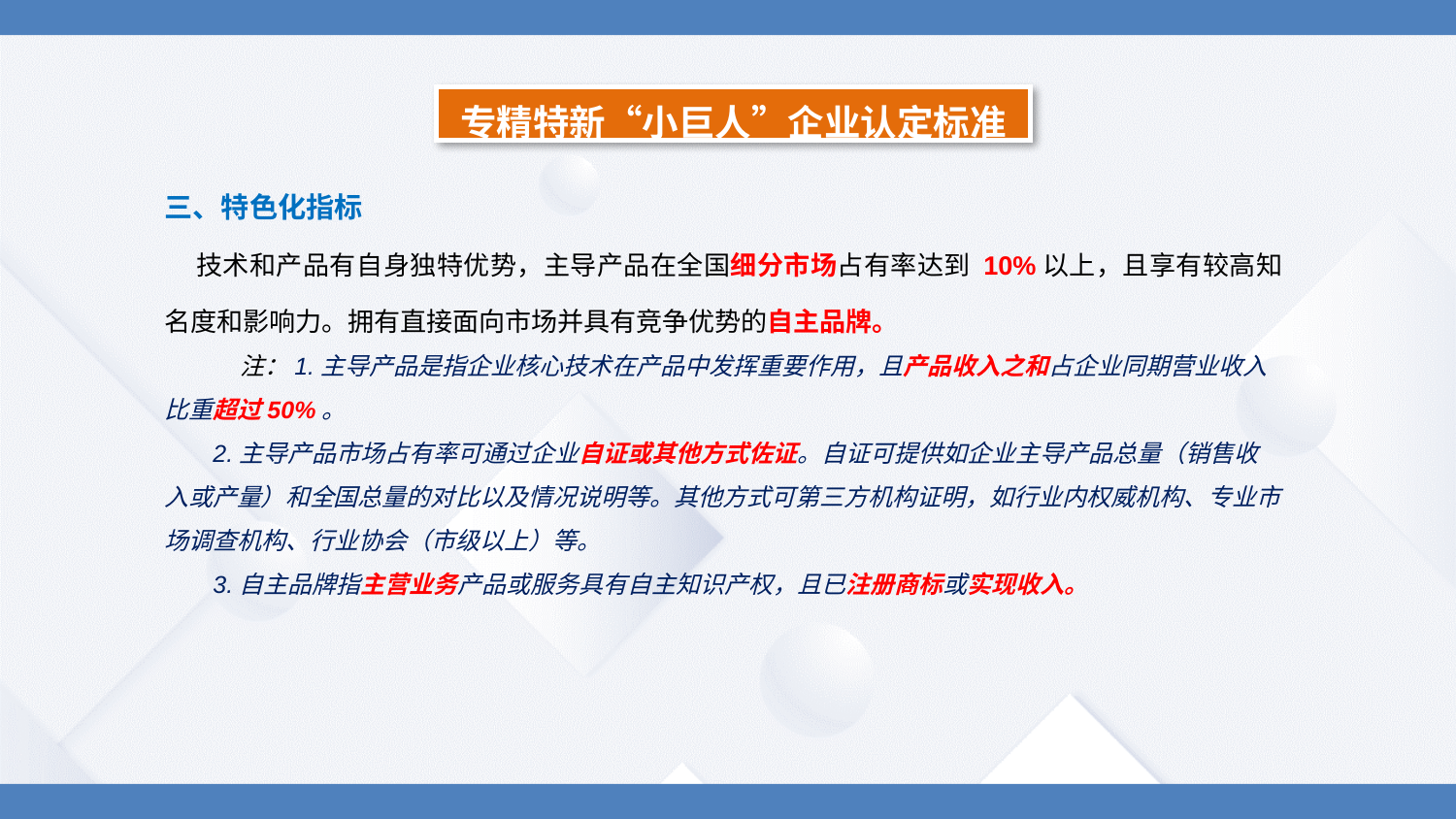

专精特新“小巨人”企业认定标准

三、特色化指标
    技术和产品有自身独特优势，主导产品在全国细分市场占有率达到 10%以上，且享有较高知名度和影响力。拥有直接面向市场并具有竞争优势的自主品牌。
    注：1.主导产品是指企业核心技术在产品中发挥重要作用，且产品收入之和占企业同期营业收入比重超过50%。
2.主导产品市场占有率可通过企业自证或其他方式佐证。自证可提供如企业主导产品总量（销售收入或产量）和全国总量的对比以及情况说明等。其他方式可第三方机构证明，如行业内权威机构、专业市场调查机构、行业协会（市级以上）等。
3.自主品牌指主营业务产品或服务具有自主知识产权，且已注册商标或实现收入。